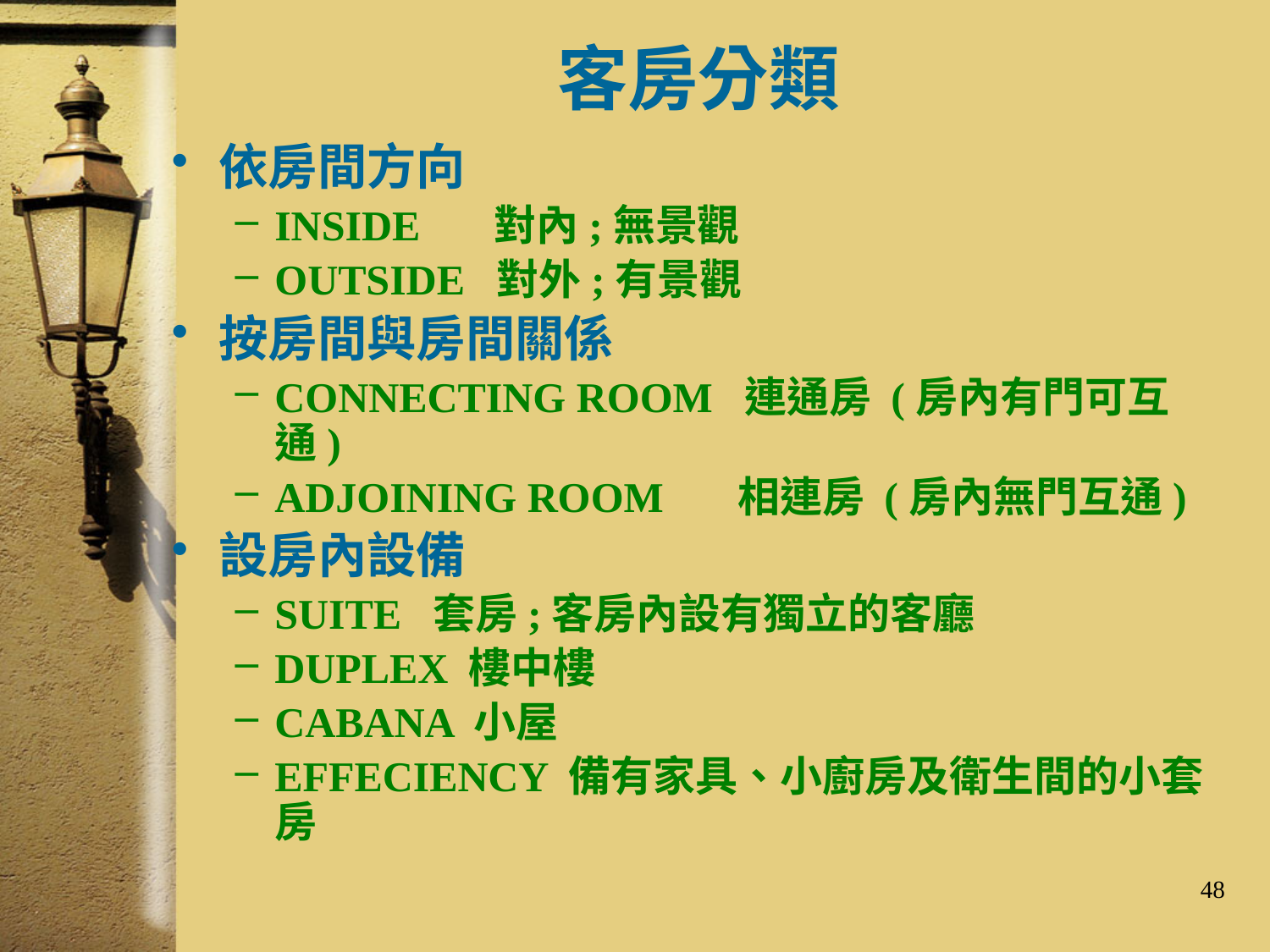

# 客房分類
依房間方向
INSIDE      對內;無景觀
OUTSIDE  對外;有景觀
按房間與房間關係
CONNECTING ROOM  連通房 (房內有門可互通)
ADJOINING ROOM      相連房 (房內無門互通)
設房內設備
SUITE  套房;客房內設有獨立的客廳
DUPLEX 樓中樓
CABANA 小屋
EFFECIENCY 備有家具、小廚房及衛生間的小套房

48